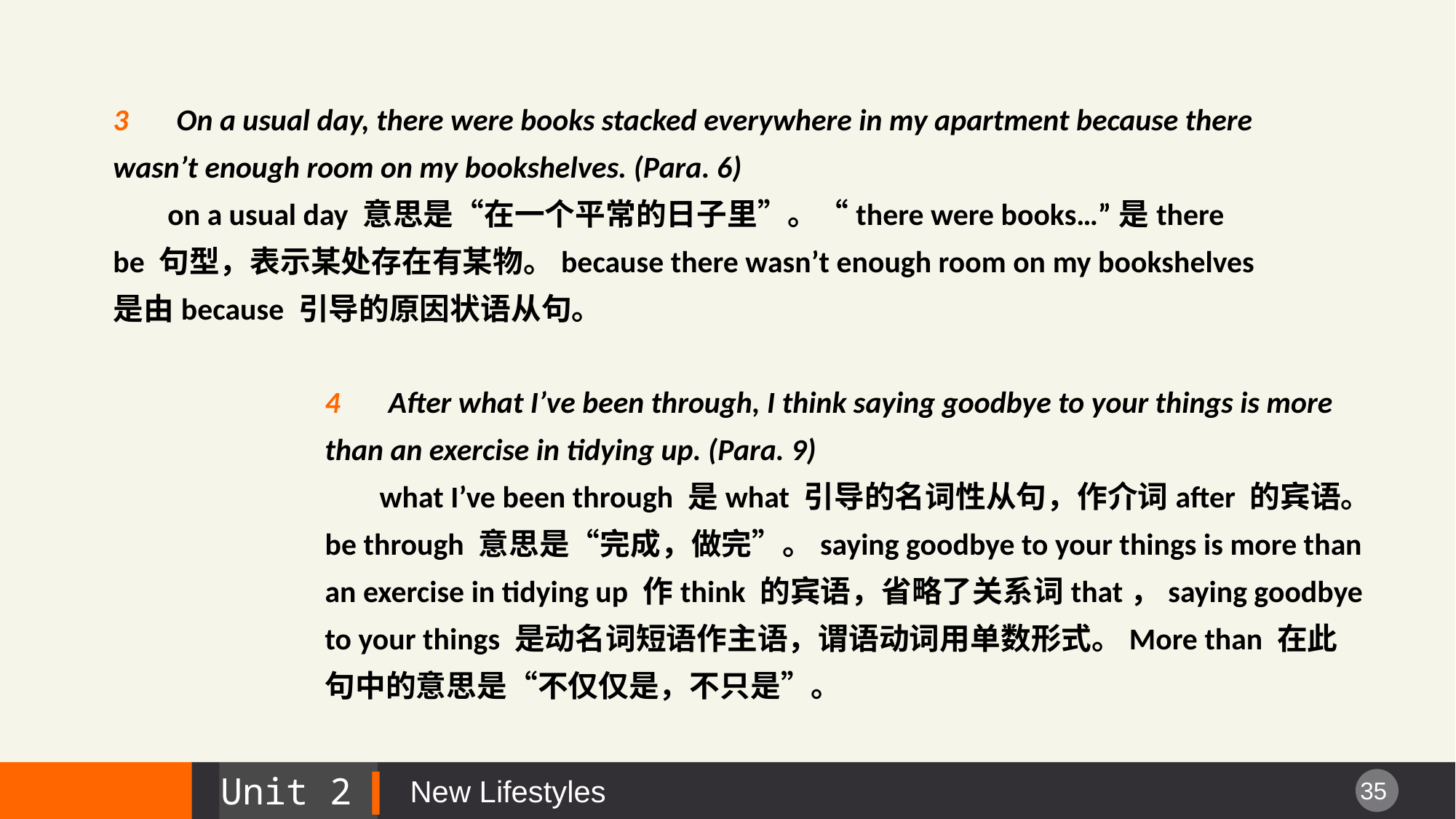

3 　On a usual day, there were books stacked everywhere in my apartment because there wasn’t enough room on my bookshelves. (Para. 6)
on a usual day 意思是“在一个平常的日子里”。“there were books…”是there be 句型，表示某处存在有某物。because there wasn’t enough room on my bookshelves 是由because 引导的原因状语从句。
4 　After what I’ve been through, I think saying goodbye to your things is more than an exercise in tidying up. (Para. 9)
what I’ve been through 是what 引导的名词性从句，作介词after 的宾语。be through 意思是“完成，做完”。saying goodbye to your things is more than an exercise in tidying up 作think 的宾语，省略了关系词that，saying goodbye to your things 是动名词短语作主语，谓语动词用单数形式。More than 在此句中的意思是“不仅仅是，不只是”。